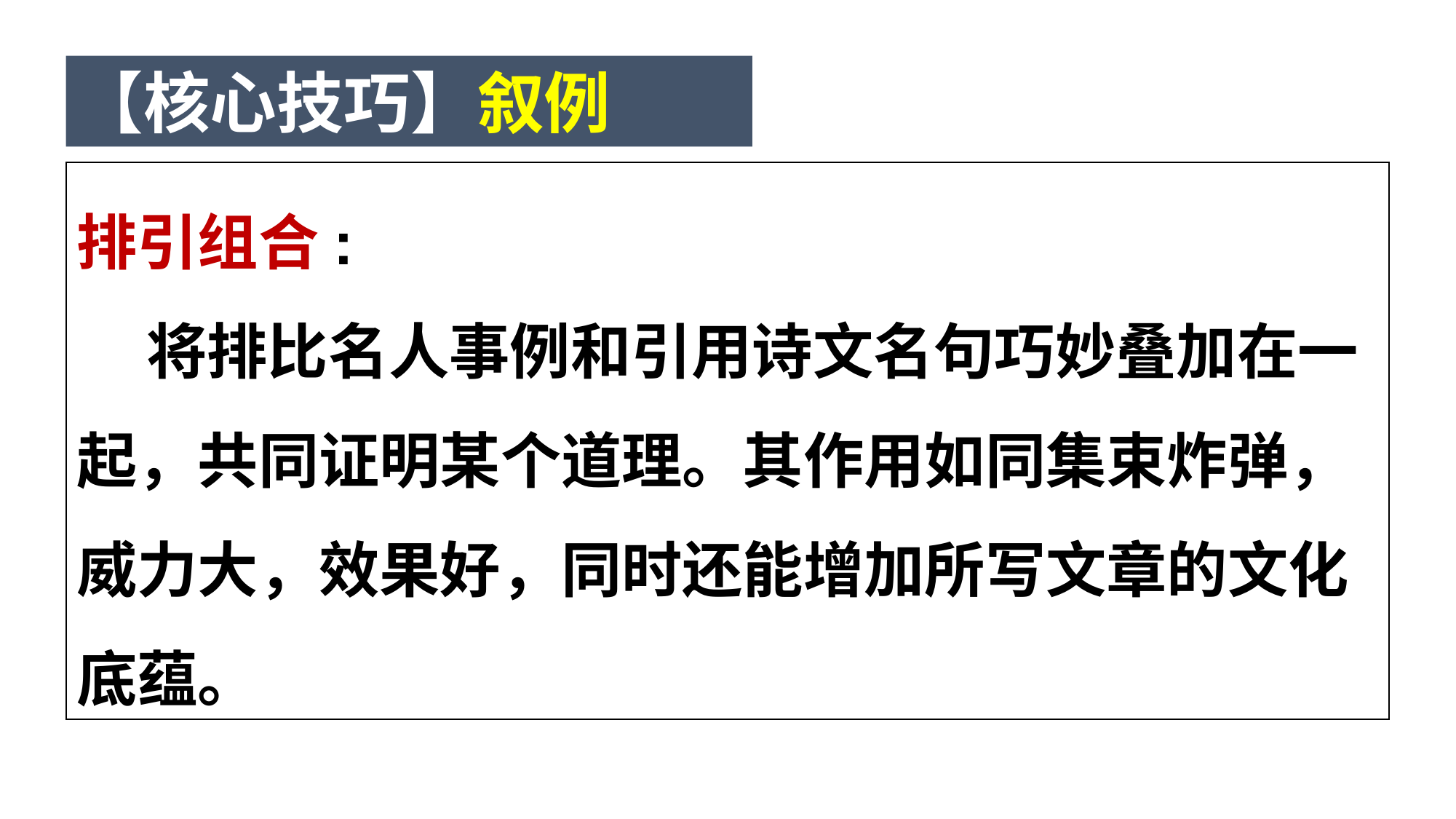

【核心技巧】叙例
排引组合:
    将排比名人事例和引用诗文名句巧妙叠加在一起，共同证明某个道理。其作用如同集束炸弹，威力大，效果好，同时还能增加所写文章的文化底蕴。